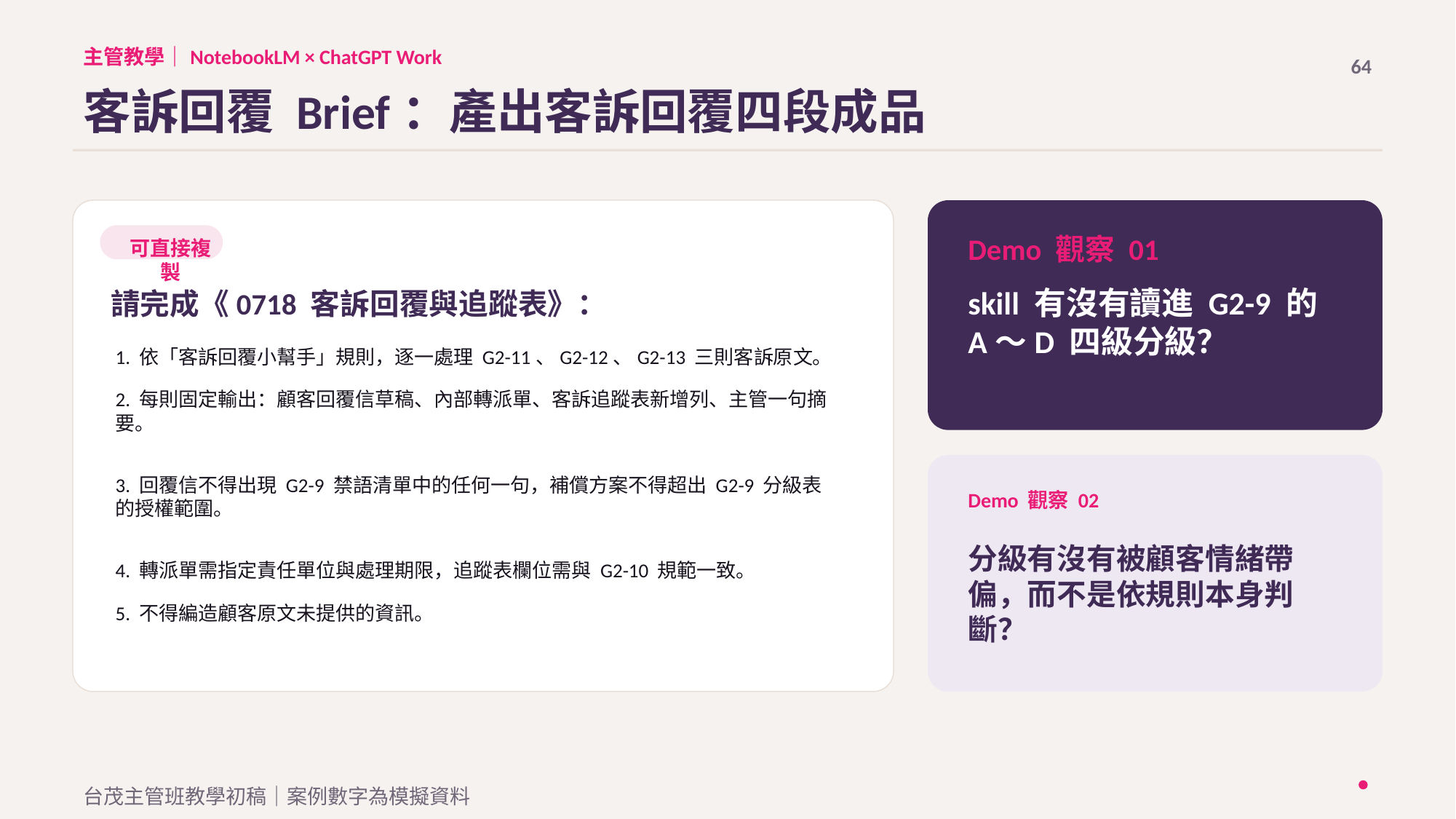

主管教學｜NotebookLM × ChatGPT Work
64
客訴回覆 Brief：產出客訴回覆四段成品

Demo 觀察 01
可直接複製
skill 有沒有讀進 G2-9 的 A～D 四級分級？
請完成《0718 客訴回覆與追蹤表》：
1. 依「客訴回覆小幫手」規則，逐一處理 G2-11、G2-12、G2-13 三則客訴原文。
2. 每則固定輸出：顧客回覆信草稿、內部轉派單、客訴追蹤表新增列、主管一句摘要。

3. 回覆信不得出現 G2-9 禁語清單中的任何一句，補償方案不得超出 G2-9 分級表的授權範圍。
Demo 觀察 02
分級有沒有被顧客情緒帶偏，而不是依規則本身判斷？
4. 轉派單需指定責任單位與處理期限，追蹤表欄位需與 G2-10 規範一致。
5. 不得編造顧客原文未提供的資訊。
台茂主管班教學初稿｜案例數字為模擬資料